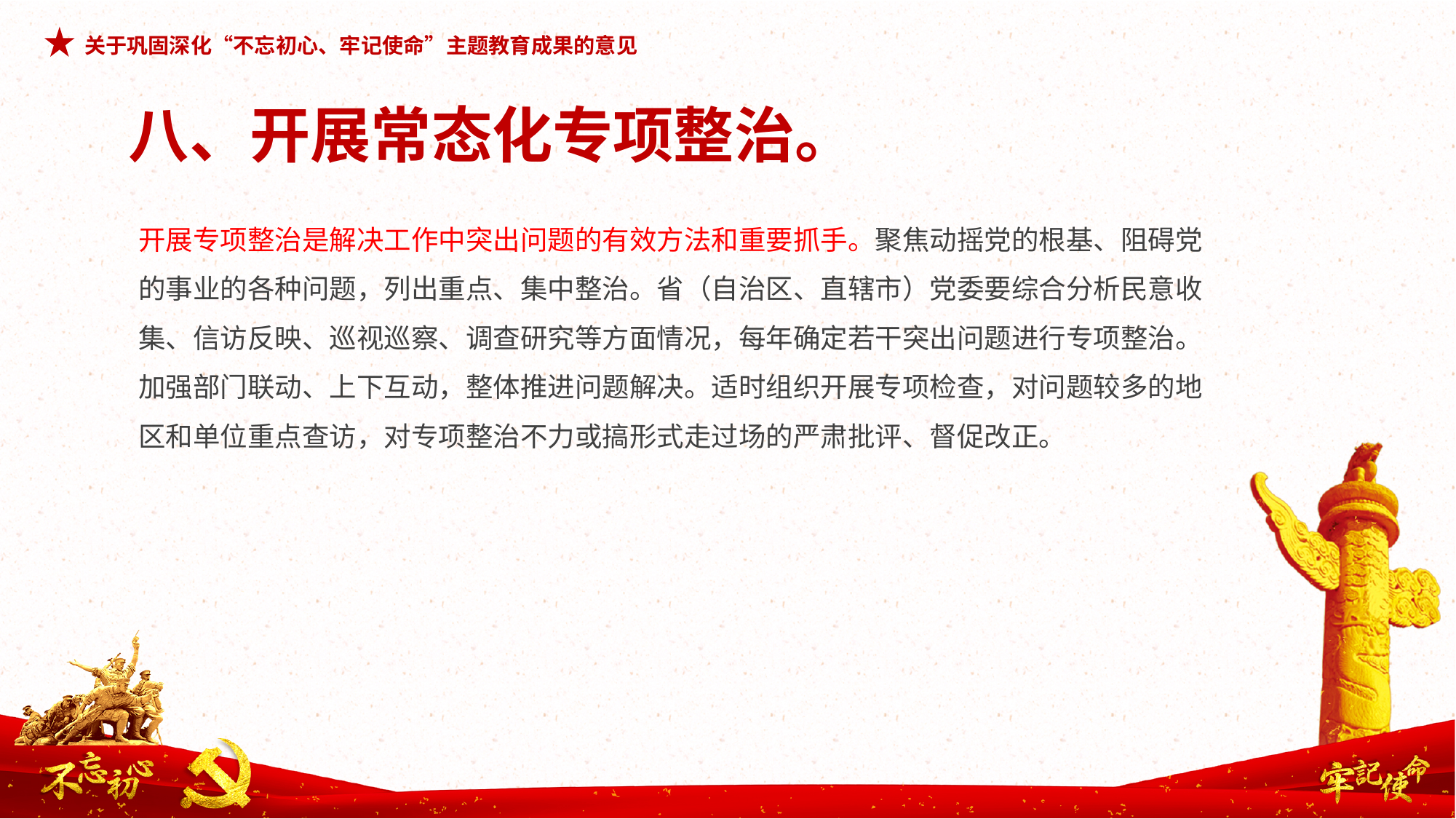

八、开展常态化专项整治。
开展专项整治是解决工作中突出问题的有效方法和重要抓手。聚焦动摇党的根基、阻碍党的事业的各种问题，列出重点、集中整治。省（自治区、直辖市）党委要综合分析民意收集、信访反映、巡视巡察、调查研究等方面情况，每年确定若干突出问题进行专项整治。加强部门联动、上下互动，整体推进问题解决。适时组织开展专项检查，对问题较多的地区和单位重点查访，对专项整治不力或搞形式走过场的严肃批评、督促改正。